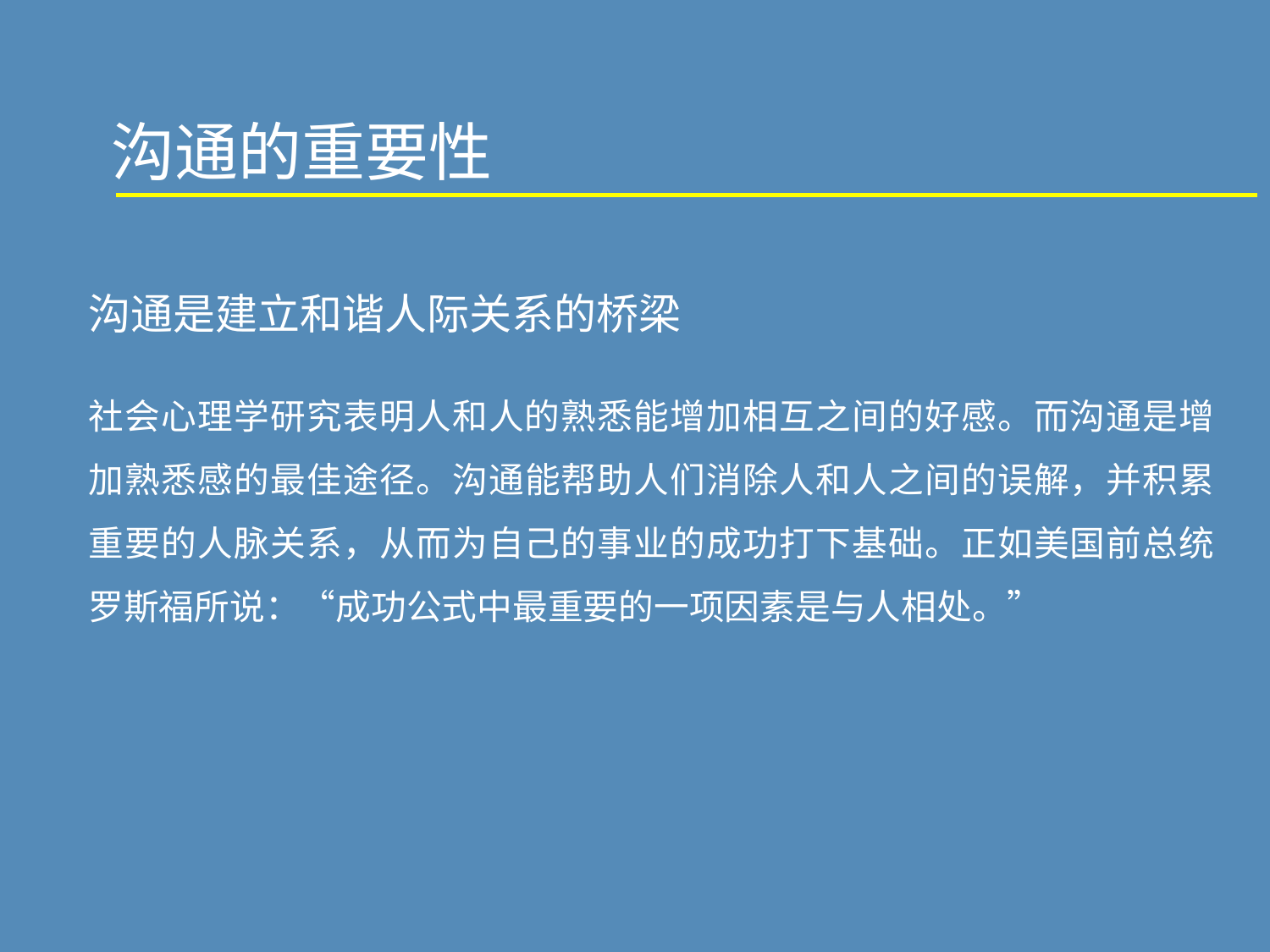

# 沟通的重要性
沟通是建立和谐人际关系的桥梁

社会心理学研究表明人和人的熟悉能增加相互之间的好感。而沟通是增加熟悉感的最佳途径。沟通能帮助人们消除人和人之间的误解，并积累重要的人脉关系，从而为自己的事业的成功打下基础。正如美国前总统罗斯福所说：“成功公式中最重要的一项因素是与人相处。”